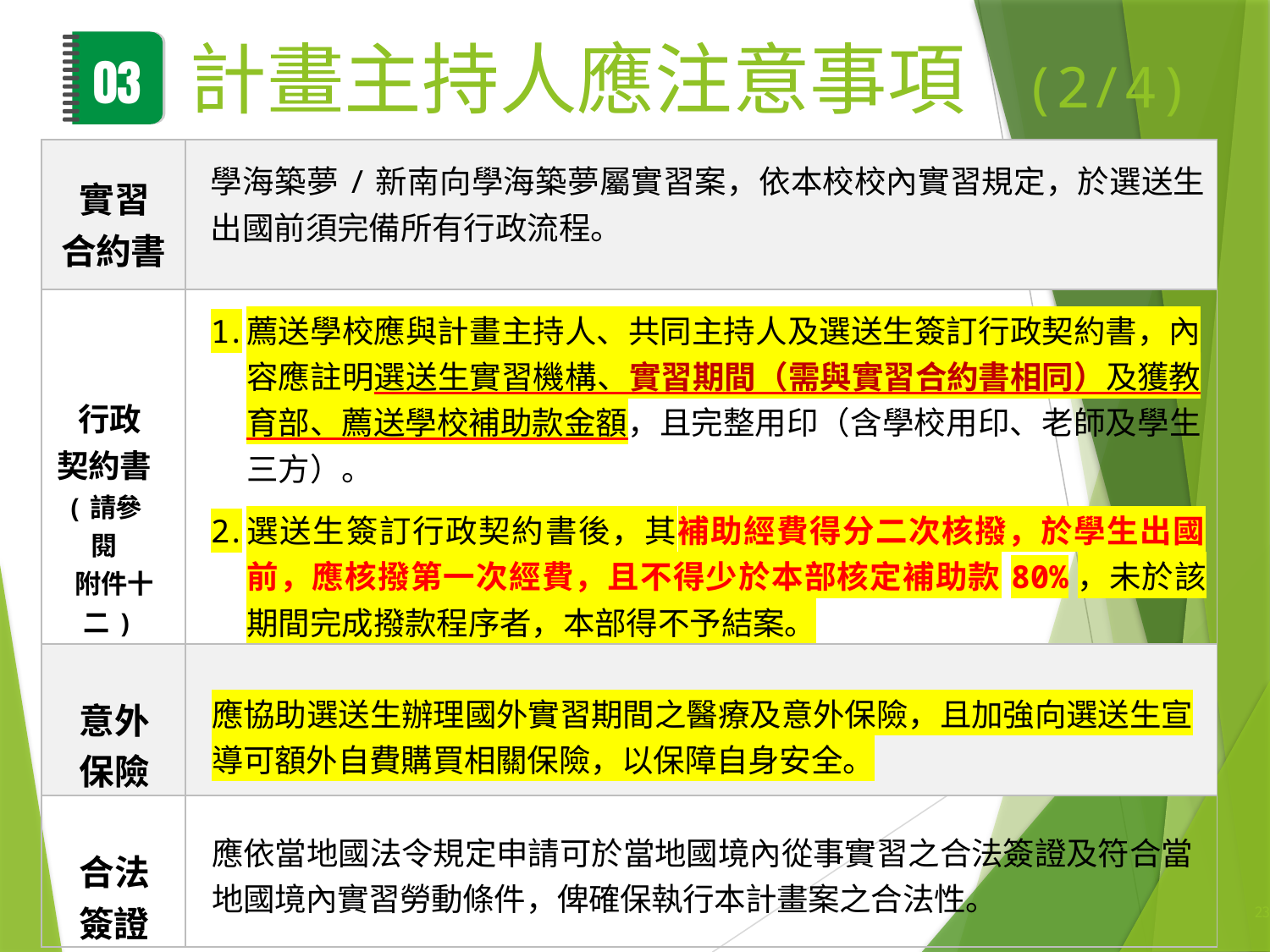

# 03	計畫主持人應注意事項 (2/4)

| 實習 合約書 | 學海築夢/新南向學海築夢屬實習案，依本校校內實習規定，於選送生出國前須完備所有行政流程。 |
| --- | --- |
| 行政契約書 (請參閱 附件十二) | 薦送學校應與計畫主持人、共同主持人及選送生簽訂行政契約書，內容應註明選送生實習機構、實習期間（需與實習合約書相同）及獲教 育部、薦送學校補助款金額，且完整用印（含學校用印、老師及學生三方）。 選送生簽訂行政契約書後，其補助經費得分二次核撥，於學生出國前，應核撥第一次經費，且不得少於本部核定補助款80%，未於該期間完成撥款程序者，本部得不予結案。 |
| 意外保險 | 應協助選送生辦理國外實習期間之醫療及意外保險，且加強向選送生宣導可額外自費購買相關保險，以保障自身安全。 |
| 合法 簽證 | 應依當地國法令規定申請可於當地國境內從事實習之合法簽證及符合當地國境內實習勞動條件，俾確保執行本計畫案之合法性。 |
23